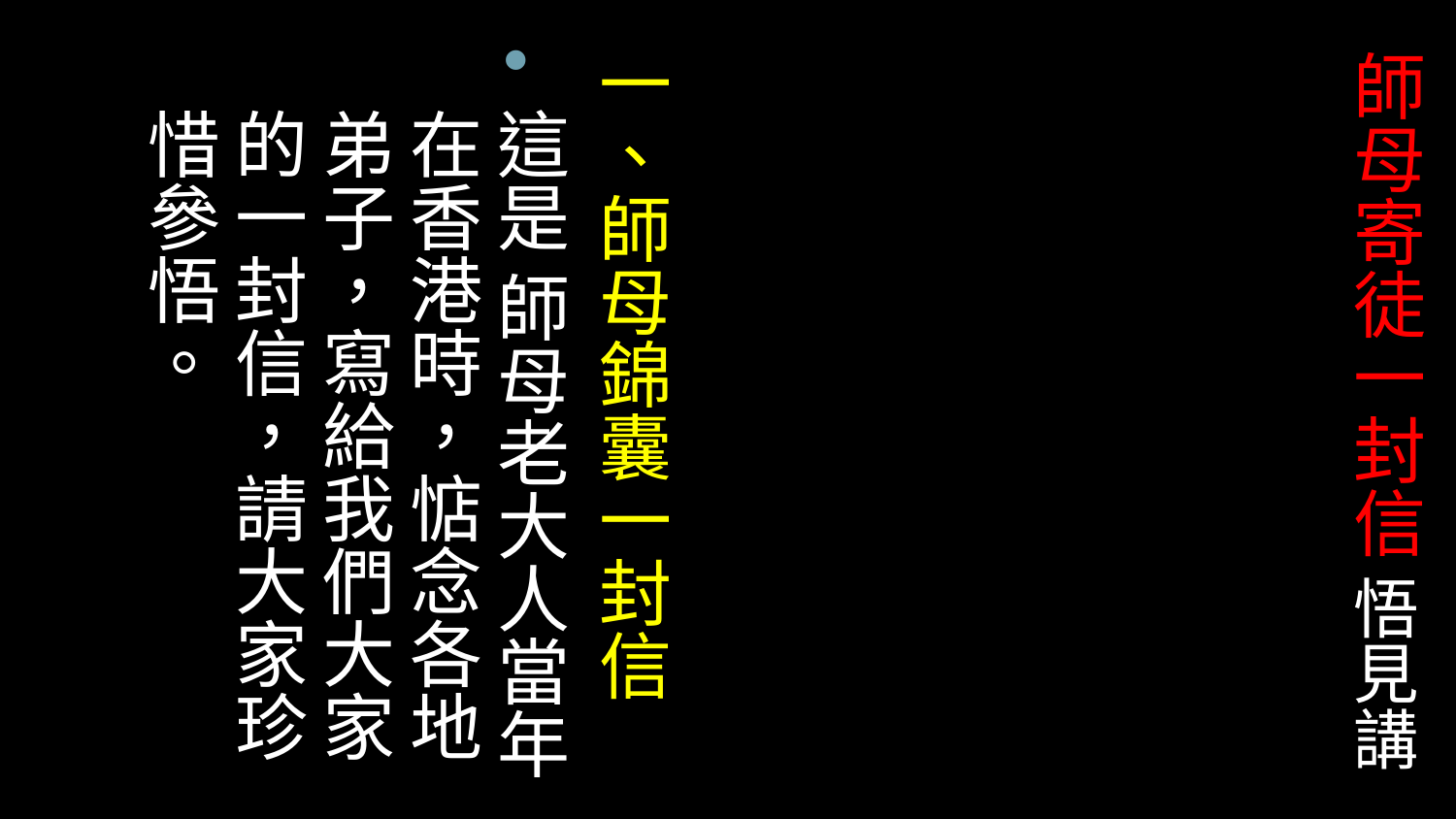

一、師母錦囊一封信
這是 師母老大人當年在香港時，惦念各地弟子，寫給我們大家的一封信，請大家珍惜參悟。

# 師母寄徒一封信 悟見講